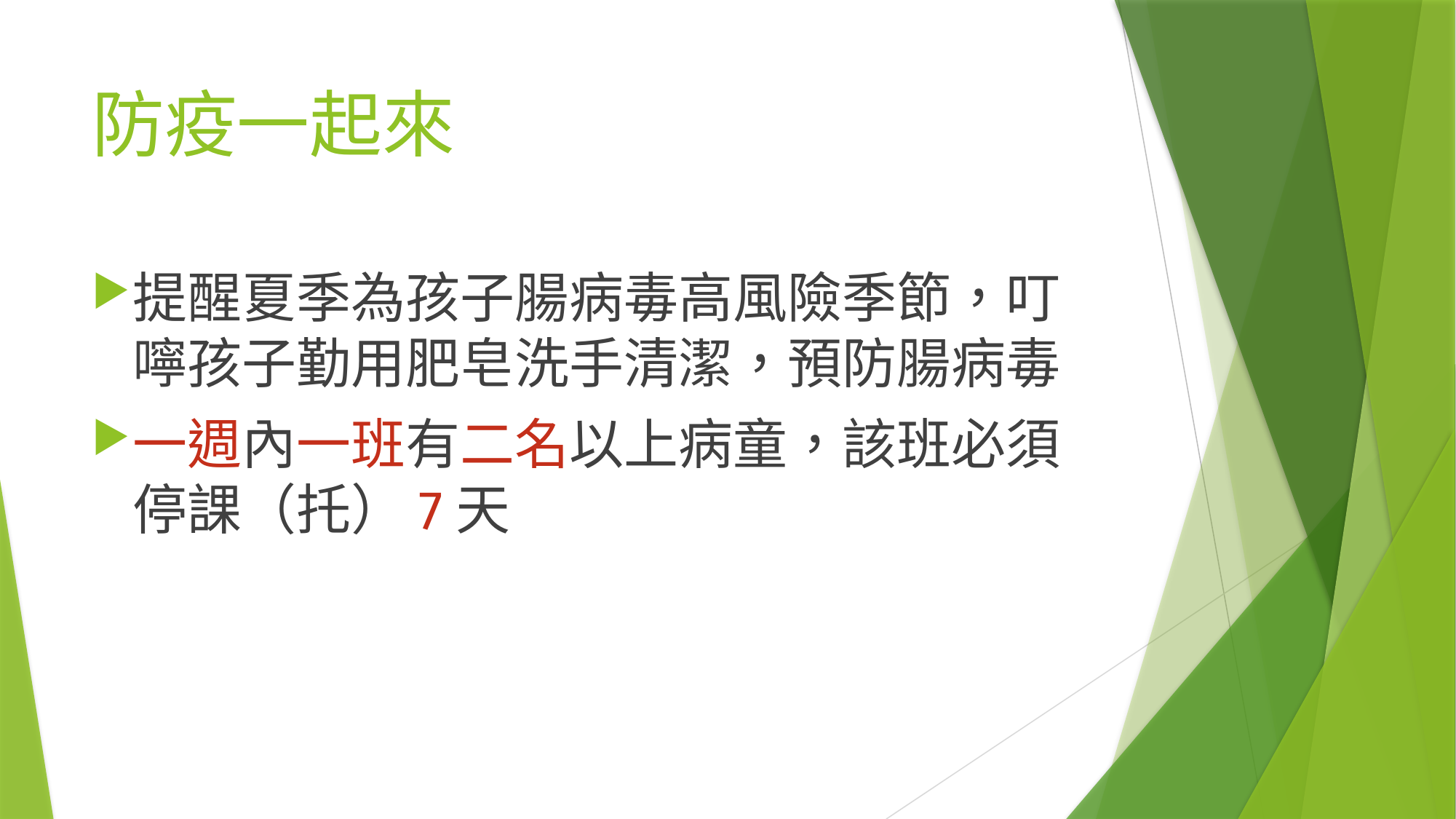

# 防疫一起來
提醒夏季為孩子腸病毒高風險季節，叮嚀孩子勤用肥皂洗手清潔，預防腸病毒
一週內一班有二名以上病童，該班必須停課（托）7天